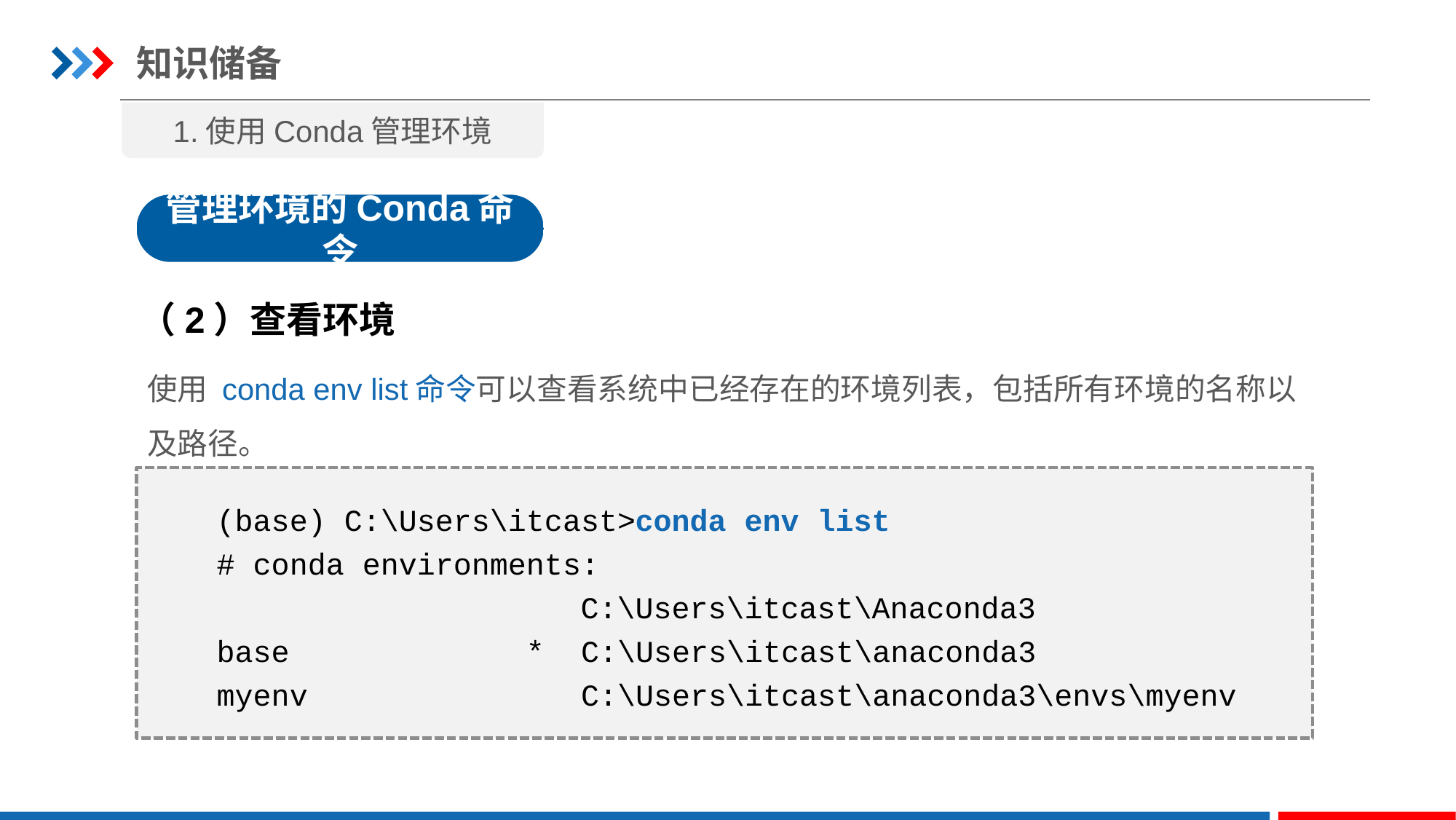

知识储备

1.使用Conda管理环境
管理环境的Conda命令
（2）查看环境
使用 conda env list命令可以查看系统中已经存在的环境列表，包括所有环境的名称以及路径。

(base) C:\Users\itcast>conda env list
# conda environments:
                    C:\Users\itcast\Anaconda3
base             *  C:\Users\itcast\anaconda3
myenv               C:\Users\itcast\anaconda3\envs\myenv